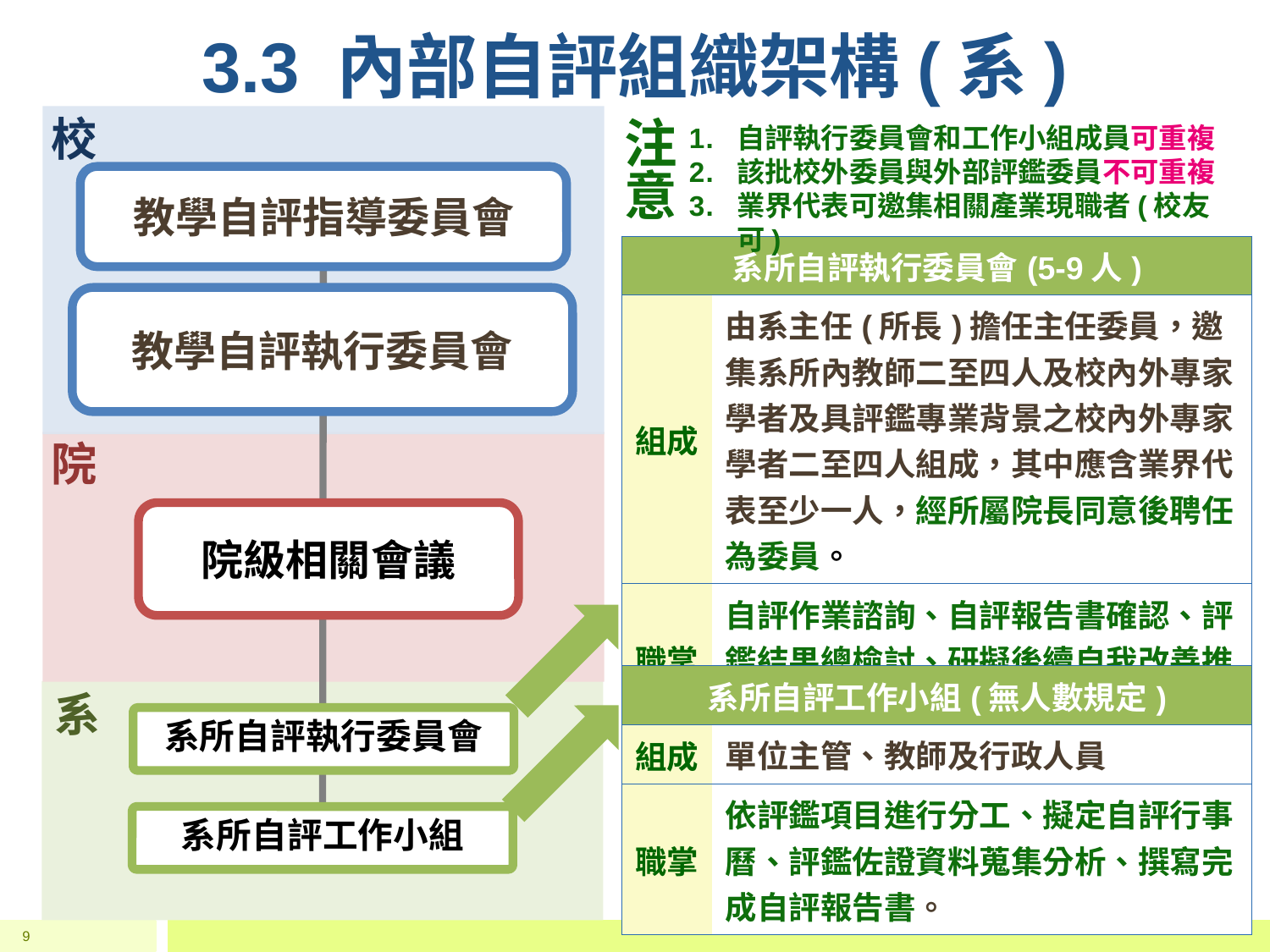

3.3 內部自評組織架構(系)
校

教學自評指導委員會
教學自評執行委員會
院

院級相關會議

系
系所自評執行委員會
系所自評工作小組
注
意
自評執行委員會和工作小組成員可重複
該批校外委員與外部評鑑委員不可重複
業界代表可邀集相關產業現職者(校友可)
| 系所自評執行委員會(5-9人) |  |
| --- | --- |
| 組成 | 由系主任(所長)擔任主任委員，邀集系所內教師二至四人及校內外專家學者及具評鑑專業背景之校內外專家學者二至四人組成，其中應含業界代表至少一人，經所屬院長同意後聘任為委員。 |
| 職掌 | 自評作業諮詢、自評報告書確認、評鑑結果總檢討、研擬後續自我改善推動事宜。 |

| 系所自評工作小組(無人數規定) |  |
| --- | --- |
| 組成 | 單位主管、教師及行政人員 |
| 職掌 | 依評鑑項目進行分工、擬定自評行事曆、評鑑佐證資料蒐集分析、撰寫完成自評報告書。 |

9